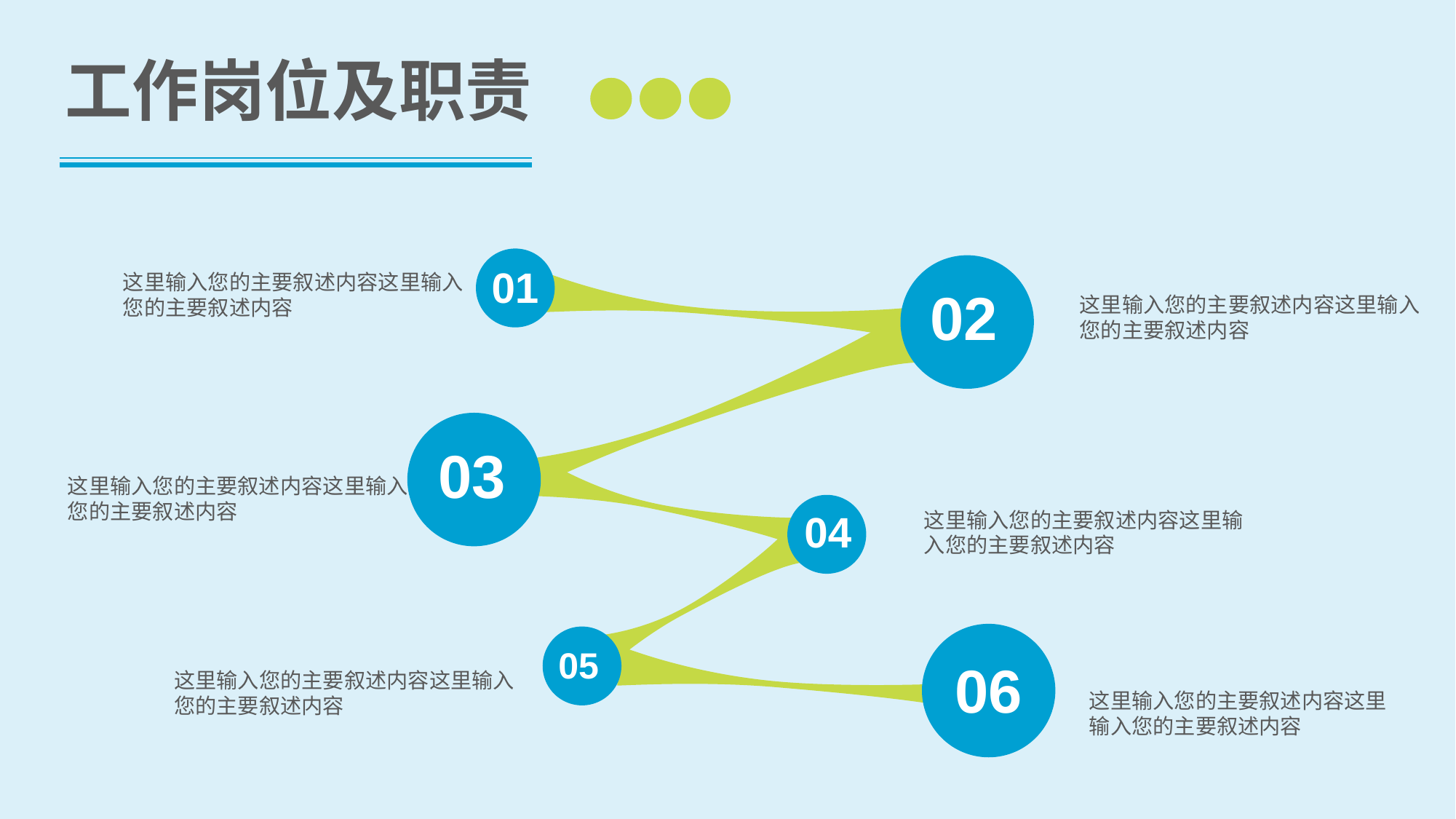

工作岗位及职责

01

02
这里输入您的主要叙述内容这里输入您的主要叙述内容
这里输入您的主要叙述内容这里输入您的主要叙述内容

03
这里输入您的主要叙述内容这里输入您的主要叙述内容

04
这里输入您的主要叙述内容这里输入您的主要叙述内容

06

05
这里输入您的主要叙述内容这里输入您的主要叙述内容
这里输入您的主要叙述内容这里输入您的主要叙述内容